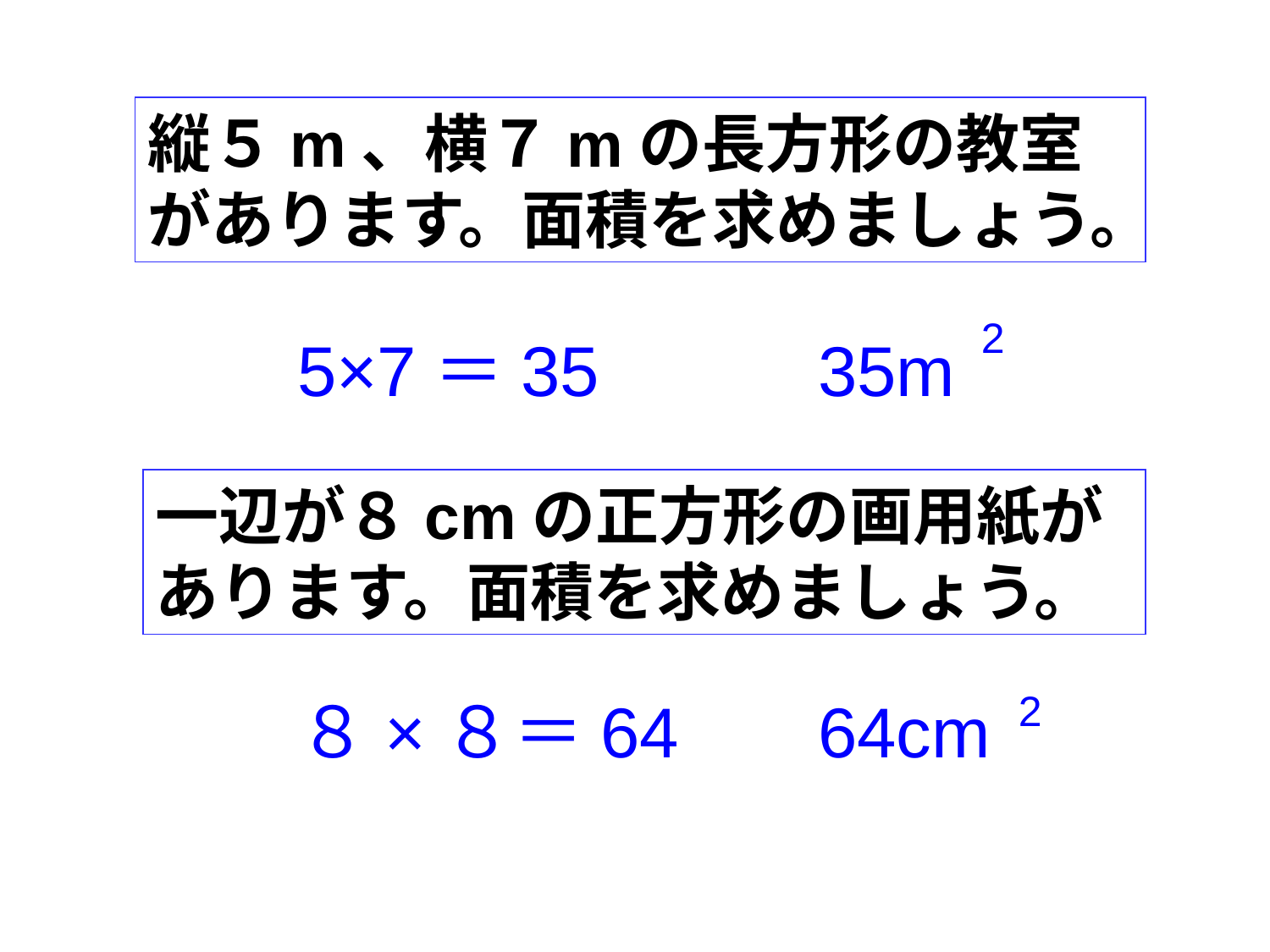

縦５m、横７mの長方形の教室があります。面積を求めましょう。
2
5×7＝35
35m
一辺が８cmの正方形の画用紙があります。面積を求めましょう。
2
８×８＝64
64cm